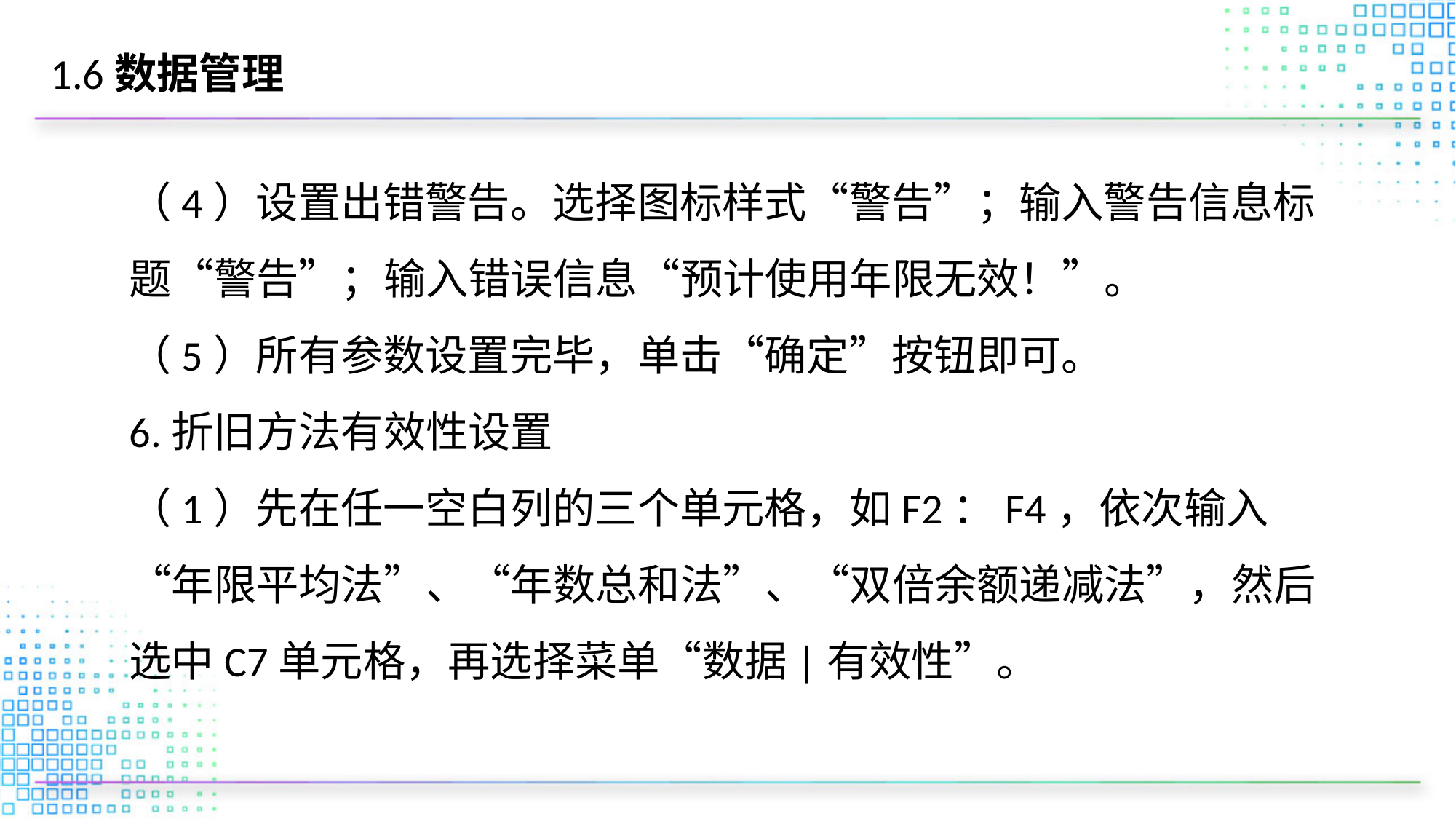

# 1.6数据管理
（4）设置出错警告。选择图标样式“警告”；输入警告信息标题“警告”；输入错误信息“预计使用年限无效！”。
（5）所有参数设置完毕，单击“确定”按钮即可。
6.折旧方法有效性设置
（1）先在任一空白列的三个单元格，如F2：F4，依次输入“年限平均法”、“年数总和法”、“双倍余额递减法”，然后选中C7单元格，再选择菜单“数据|有效性”。